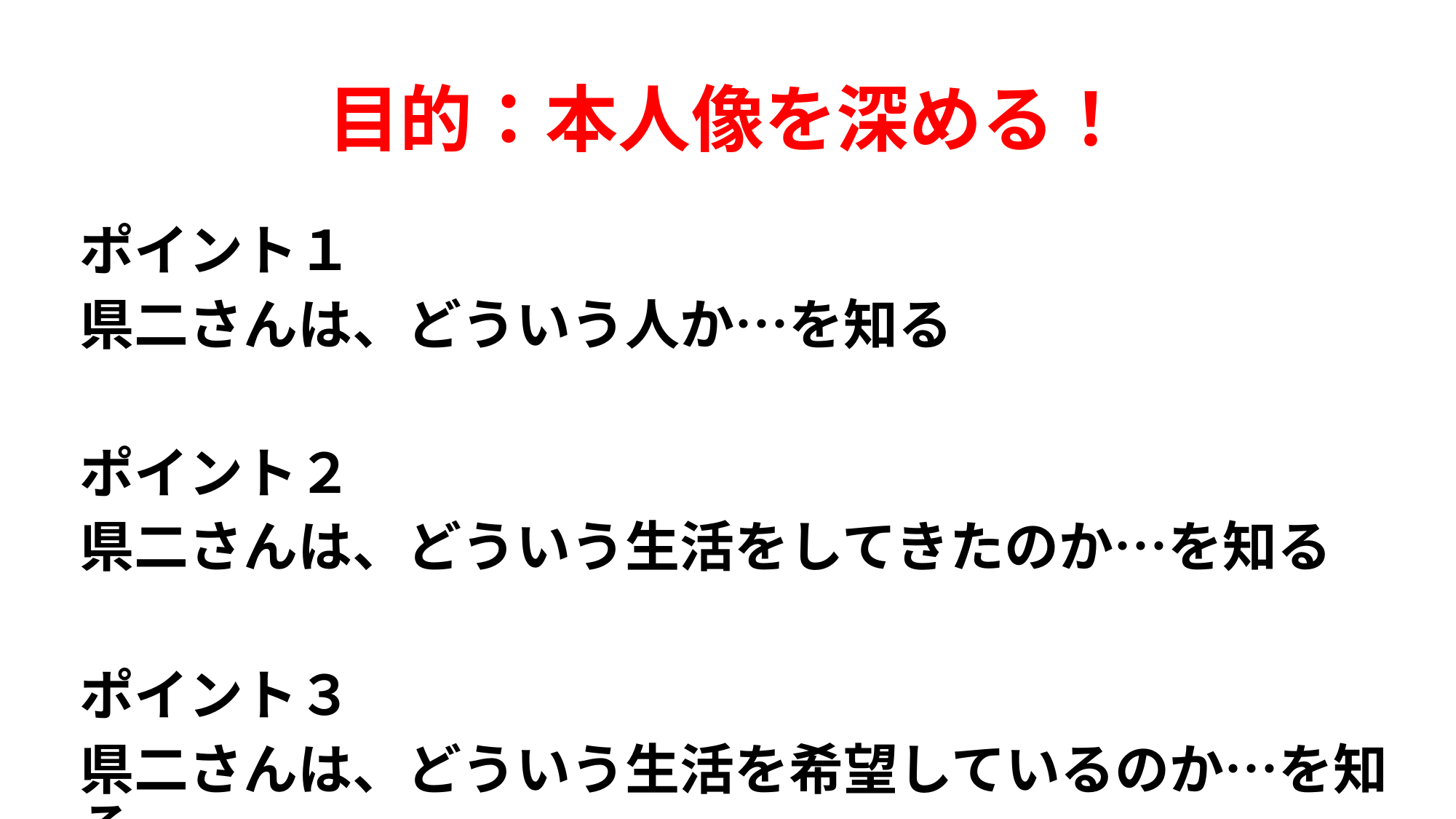

# 目的：本人像を深める！
ポイント１
県二さんは、どういう人か…を知る

ポイント２
県二さんは、どういう生活をしてきたのか…を知る

ポイント３
県二さんは、どういう生活を希望しているのか…を知る